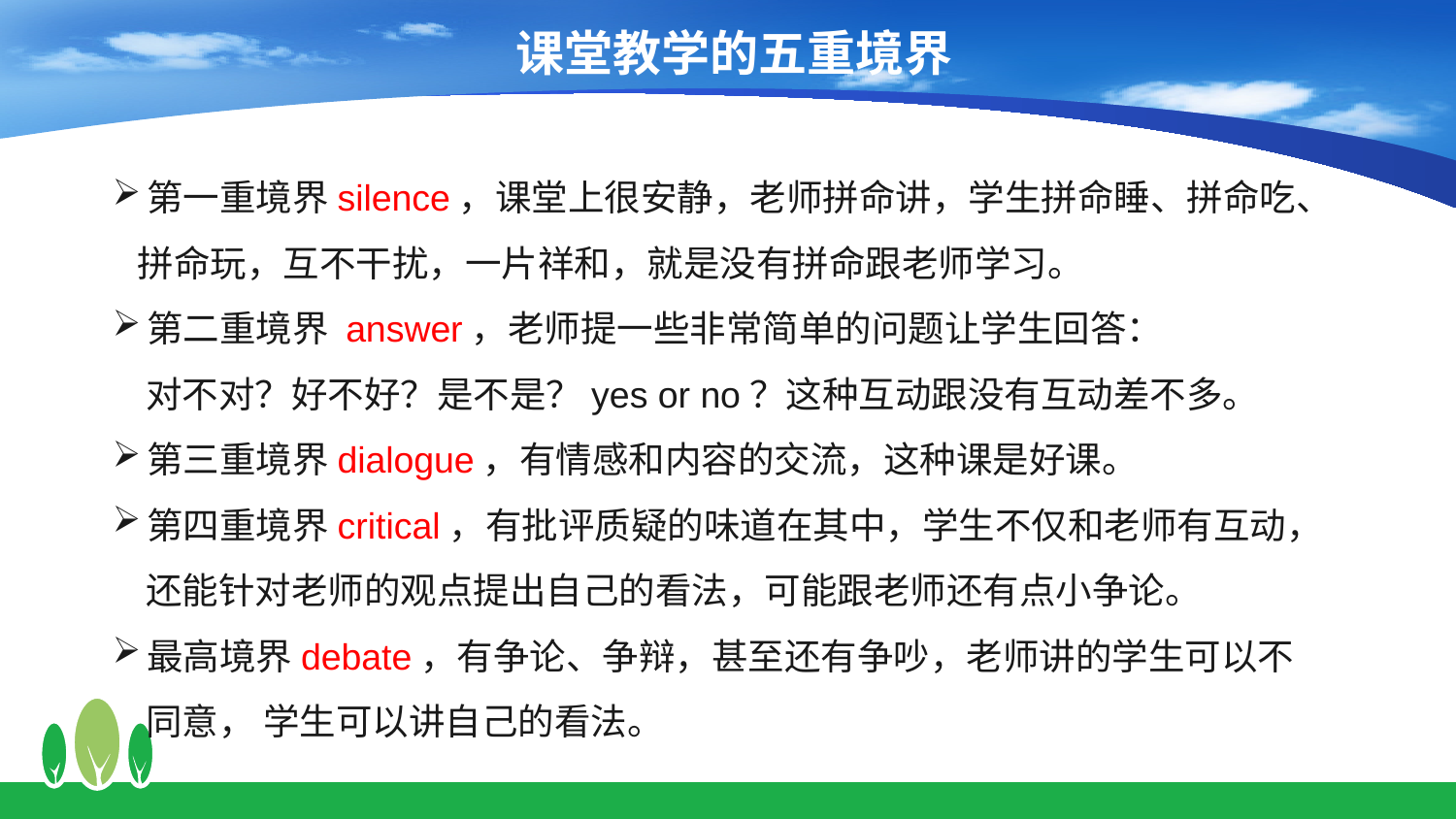

# 课堂教学的五重境界
第一重境界silence，课堂上很安静，老师拼命讲，学生拼命睡、拼命吃、
  拼命玩，互不干扰，一片祥和，就是没有拼命跟老师学习。
第二重境界 answer，老师提一些非常简单的问题让学生回答：
   对不对？好不好？是不是？yes or no？这种互动跟没有互动差不多。
第三重境界dialogue，有情感和内容的交流，这种课是好课。
第四重境界critical，有批评质疑的味道在其中，学生不仅和老师有互动，
   还能针对老师的观点提出自己的看法，可能跟老师还有点小争论。
最高境界debate，有争论、争辩，甚至还有争吵，老师讲的学生可以不
   同意， 学生可以讲自己的看法。